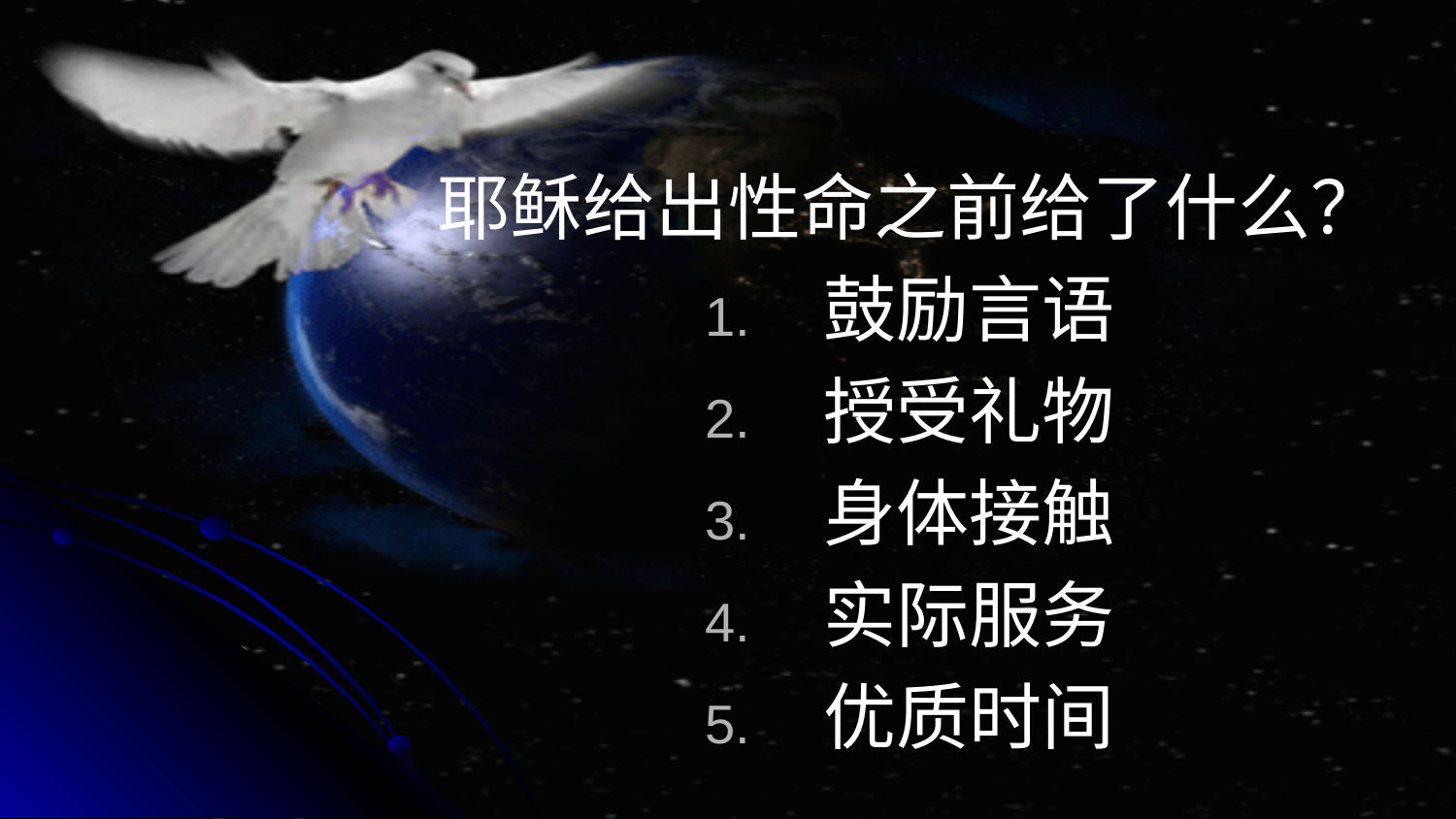

耶稣给出性命之前给了什么？
鼓励言语
授受礼物
身体接触
实际服务
优质时间